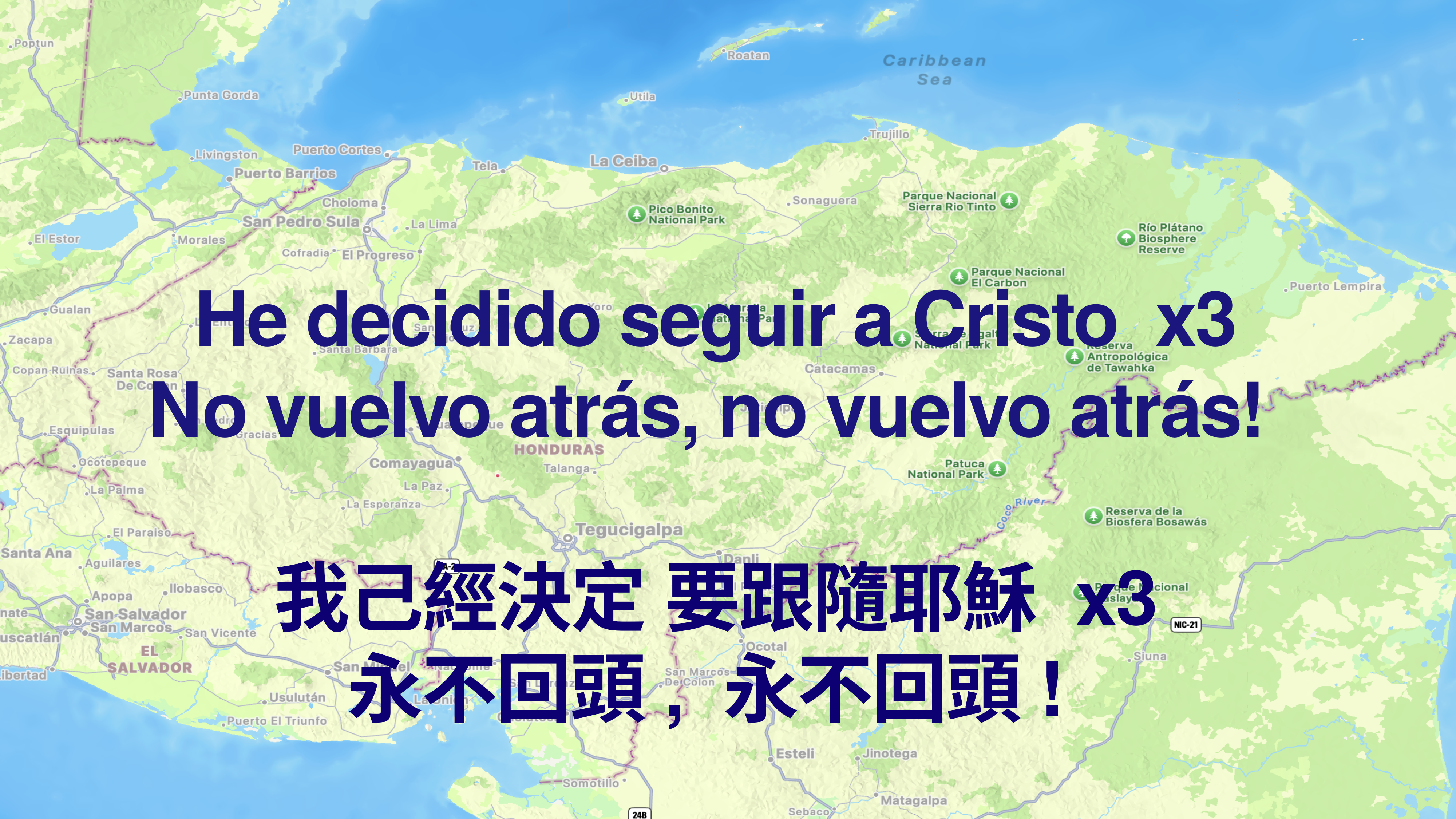

He decidido seguir a Cristo  x3
No vuelvo atrás, no vuelvo atrás!
我己經決定 要跟隨耶穌 x3
永不回頭, 永不回頭!
2